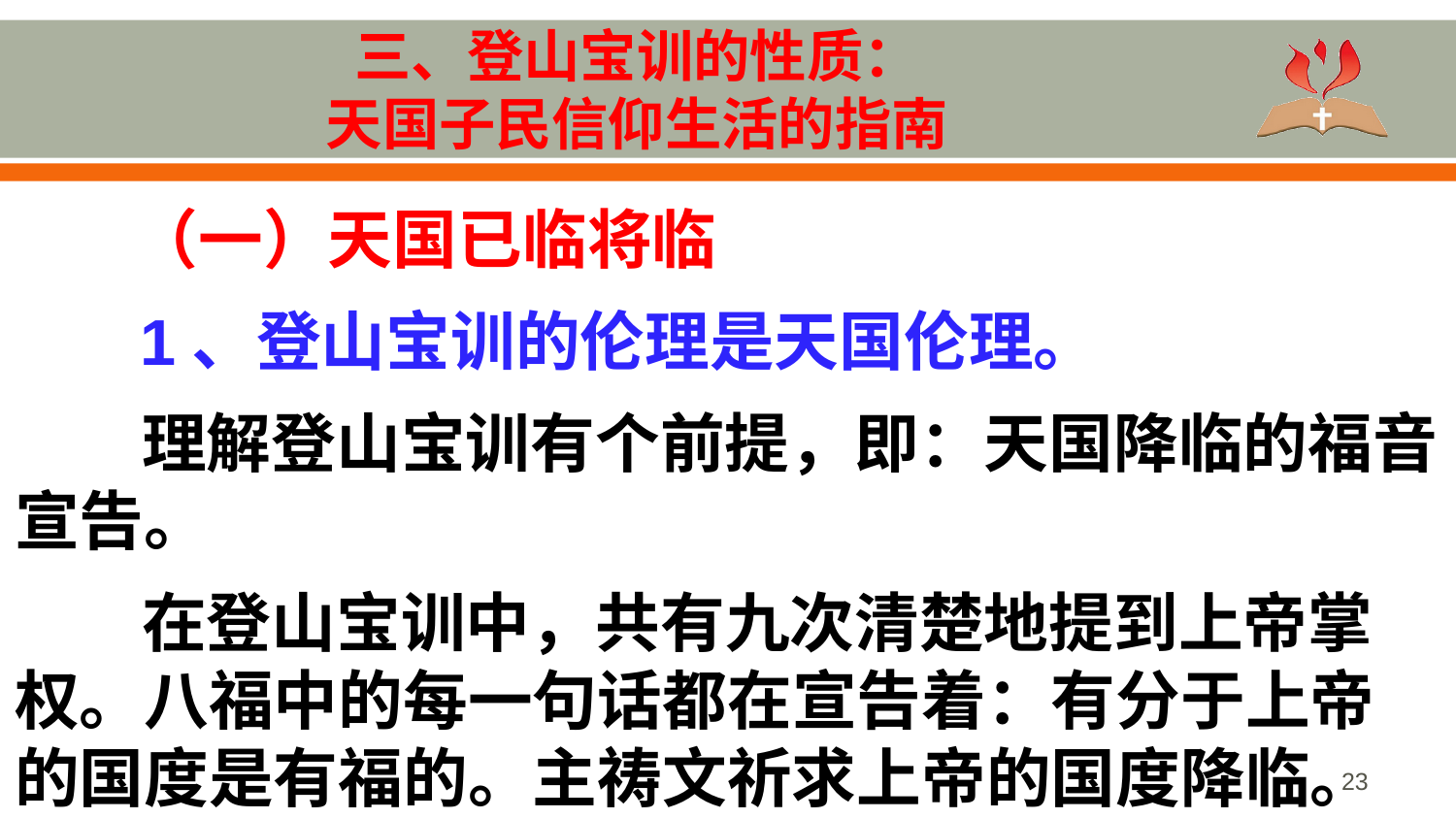

# 三、登山宝训的性质： 天国子民信仰生活的指南
       （一）天国已临将临
       1、登山宝训的伦理是天国伦理。
理解登山宝训有个前提，即：天国降临的福音宣告。
在登山宝训中，共有九次清楚地提到上帝掌权。八福中的每一句话都在宣告着：有分于上帝的国度是有福的。主祷文祈求上帝的国度降临。
23